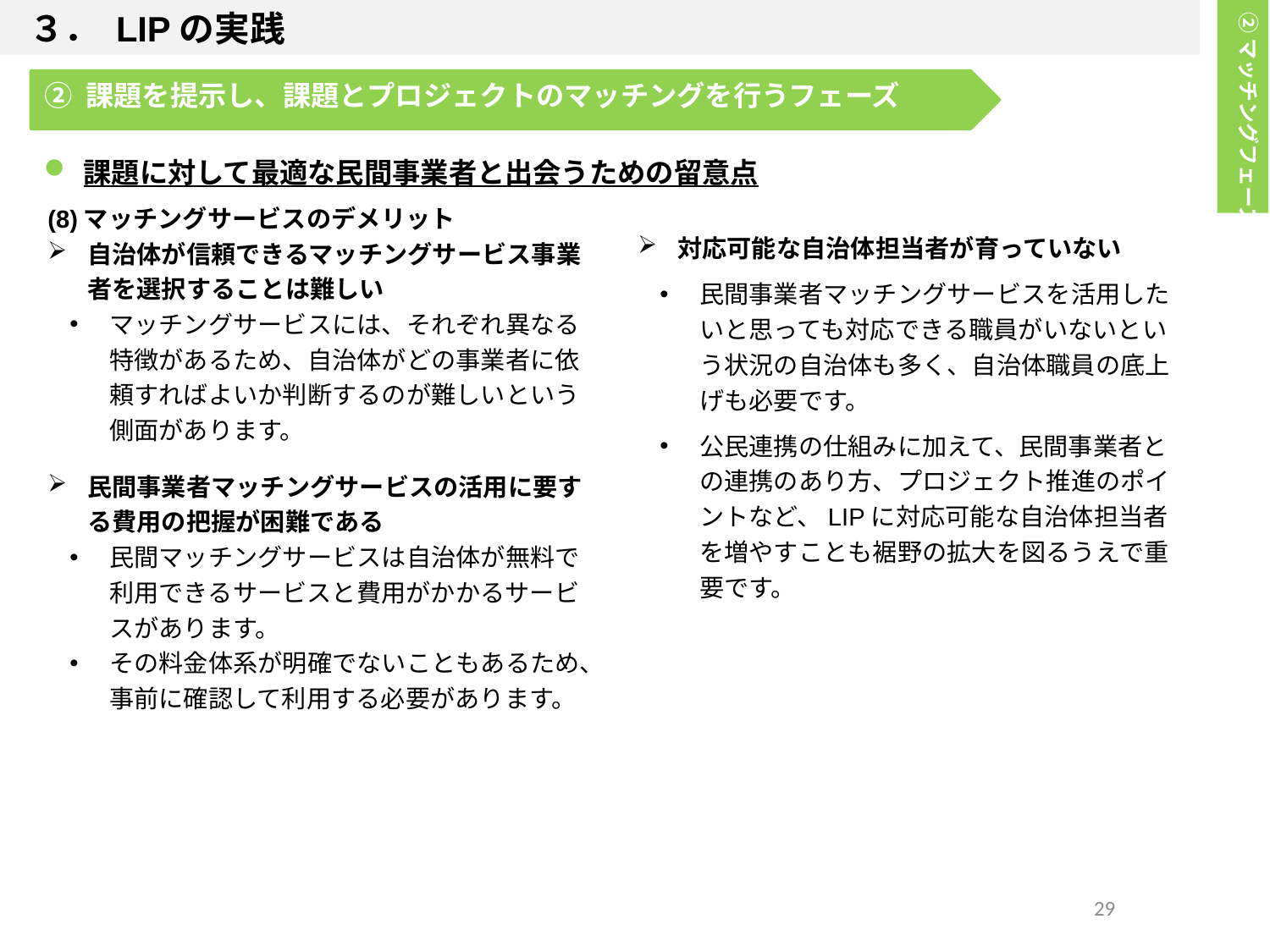

３． LIPの実践
②マッチングフェーズ
３.LIPの実践
② 課題を提示し、課題とプロジェクトのマッチングを行うフェーズ
課題に対して最適な民間事業者と出会うための留意点
(8)マッチングサービスのデメリット
自治体が信頼できるマッチングサービス事業者を選択することは難しい
マッチングサービスには、それぞれ異なる特徴があるため、自治体がどの事業者に依頼すればよいか判断するのが難しいという側面があります。
民間事業者マッチングサービスの活用に要する費用の把握が困難である
民間マッチングサービスは自治体が無料で利用できるサービスと費用がかかるサービスがあります。
その料金体系が明確でないこともあるため、事前に確認して利用する必要があります。
対応可能な自治体担当者が育っていない
民間事業者マッチングサービスを活用したいと思っても対応できる職員がいないという状況の自治体も多く、自治体職員の底上げも必要です。
公民連携の仕組みに加えて、民間事業者との連携のあり方、プロジェクト推進のポイントなど、LIPに対応可能な自治体担当者を増やすことも裾野の拡大を図るうえで重要です。

29